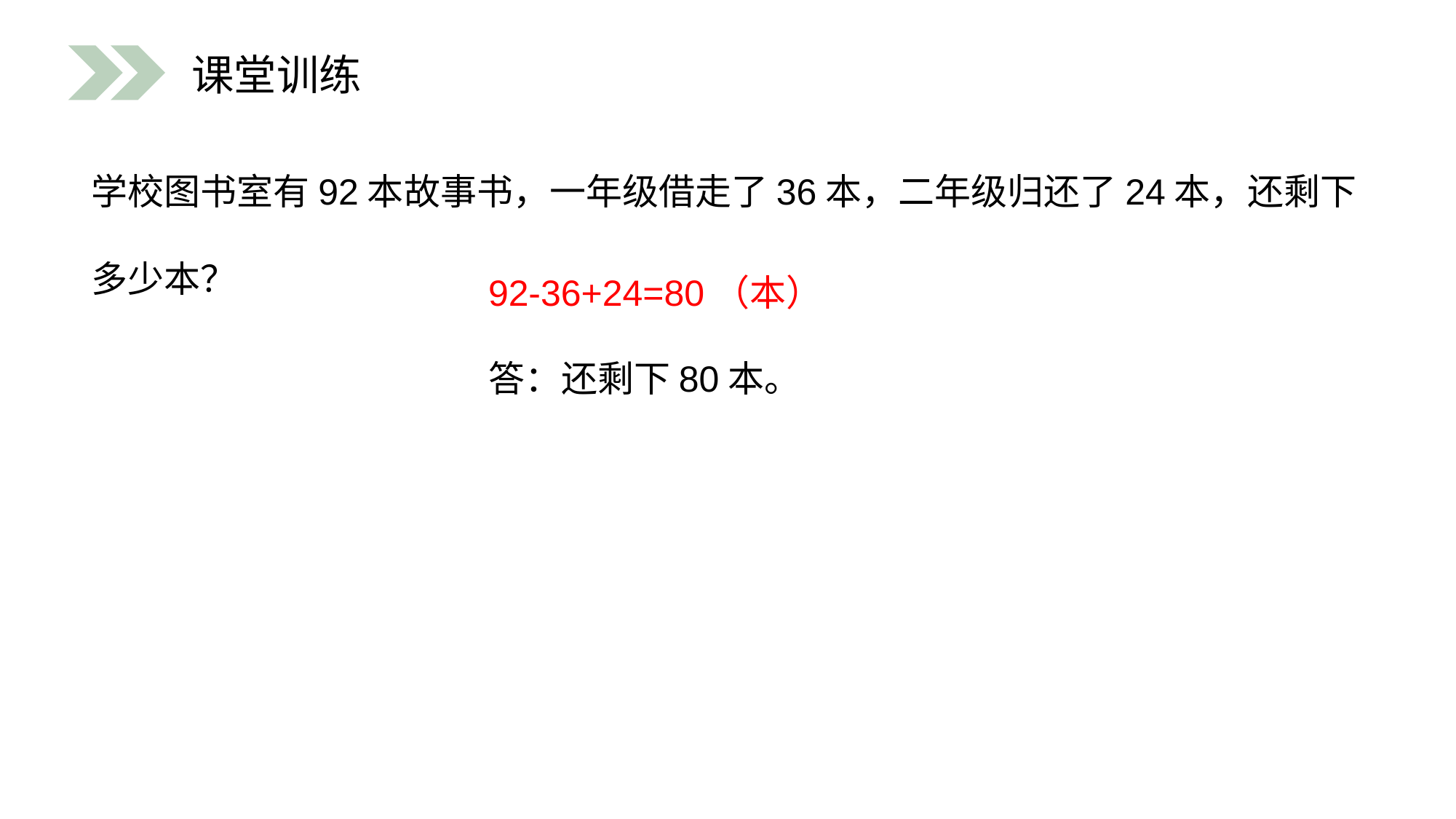

课堂训练
学校图书室有92本故事书，一年级借走了36本，二年级归还了24本，还剩下多少本？
92-36+24=80（本）
答：还剩下80本。